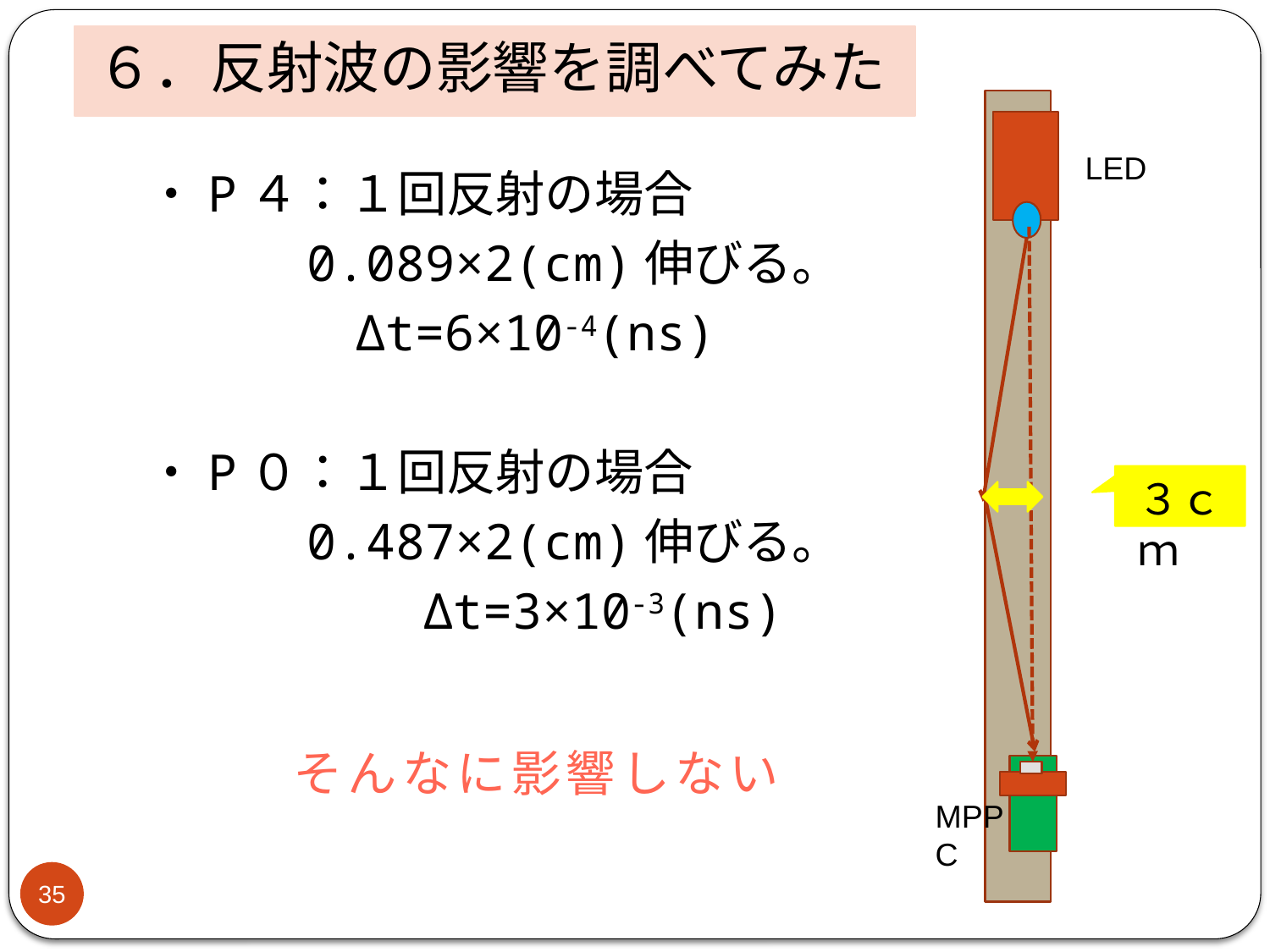

６．反射波の影響を調べてみた

　・P４：１回反射の場合
　　　　0.089×2(cm)伸びる。
　　　　　Δt=6×10-4(ns)

　・P０：１回反射の場合
　　　　0.487×2(cm)伸びる。
           Δt=3×10-3(ns)

LED

MPPC
３ｃｍ

そんなに影響しない
35